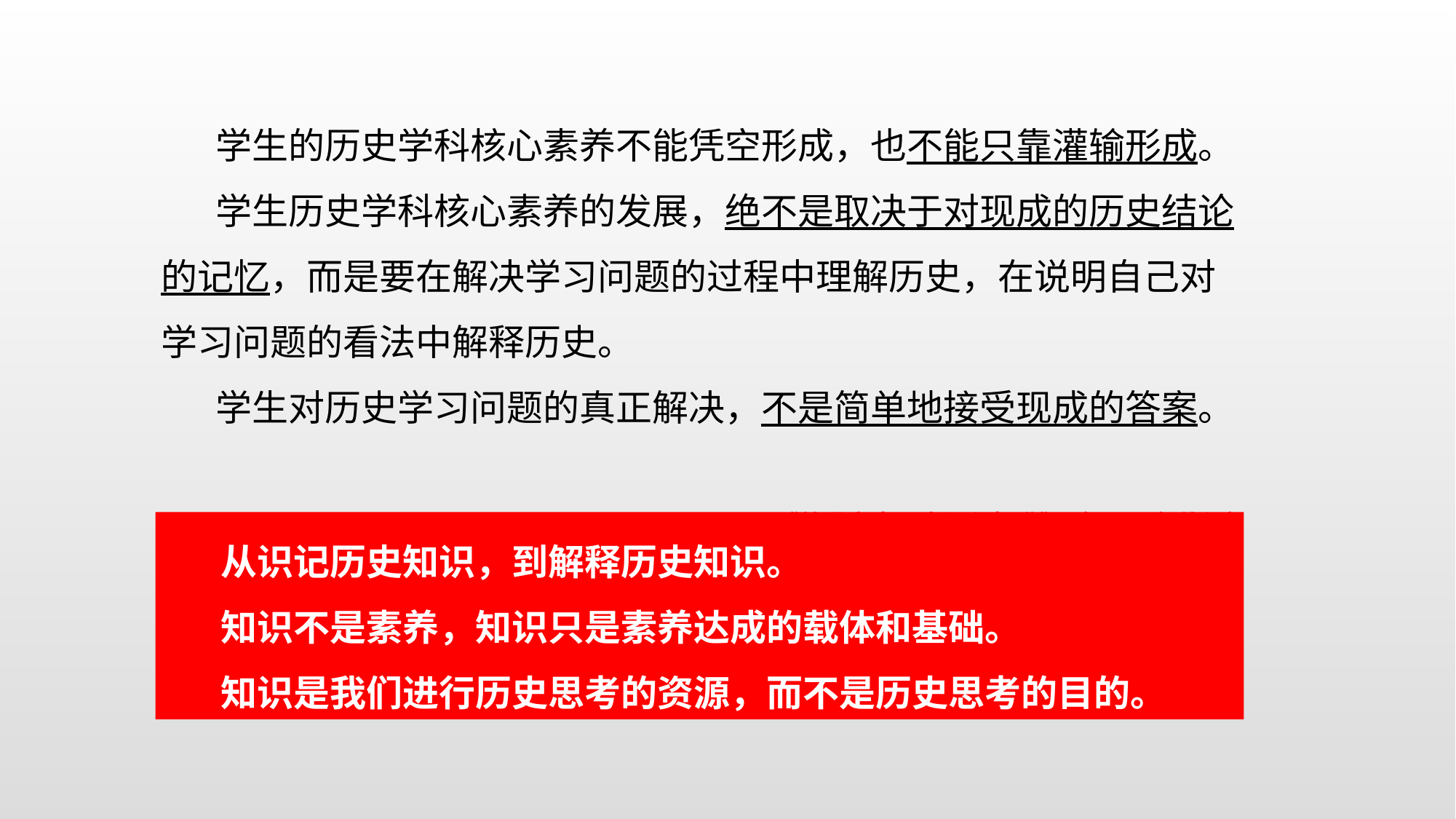

学生的历史学科核心素养不能凭空形成，也不能只靠灌输形成。
学生历史学科核心素养的发展，绝不是取决于对现成的历史结论的记忆，而是要在解决学习问题的过程中理解历史，在说明自己对学习问题的看法中解释历史。
学生对历史学习问题的真正解决，不是简单地接受现成的答案。
———《普通高中历史课程标准》（2020年修订）
从识记历史知识，到解释历史知识。
知识不是素养，知识只是素养达成的载体和基础。
知识是我们进行历史思考的资源，而不是历史思考的目的。